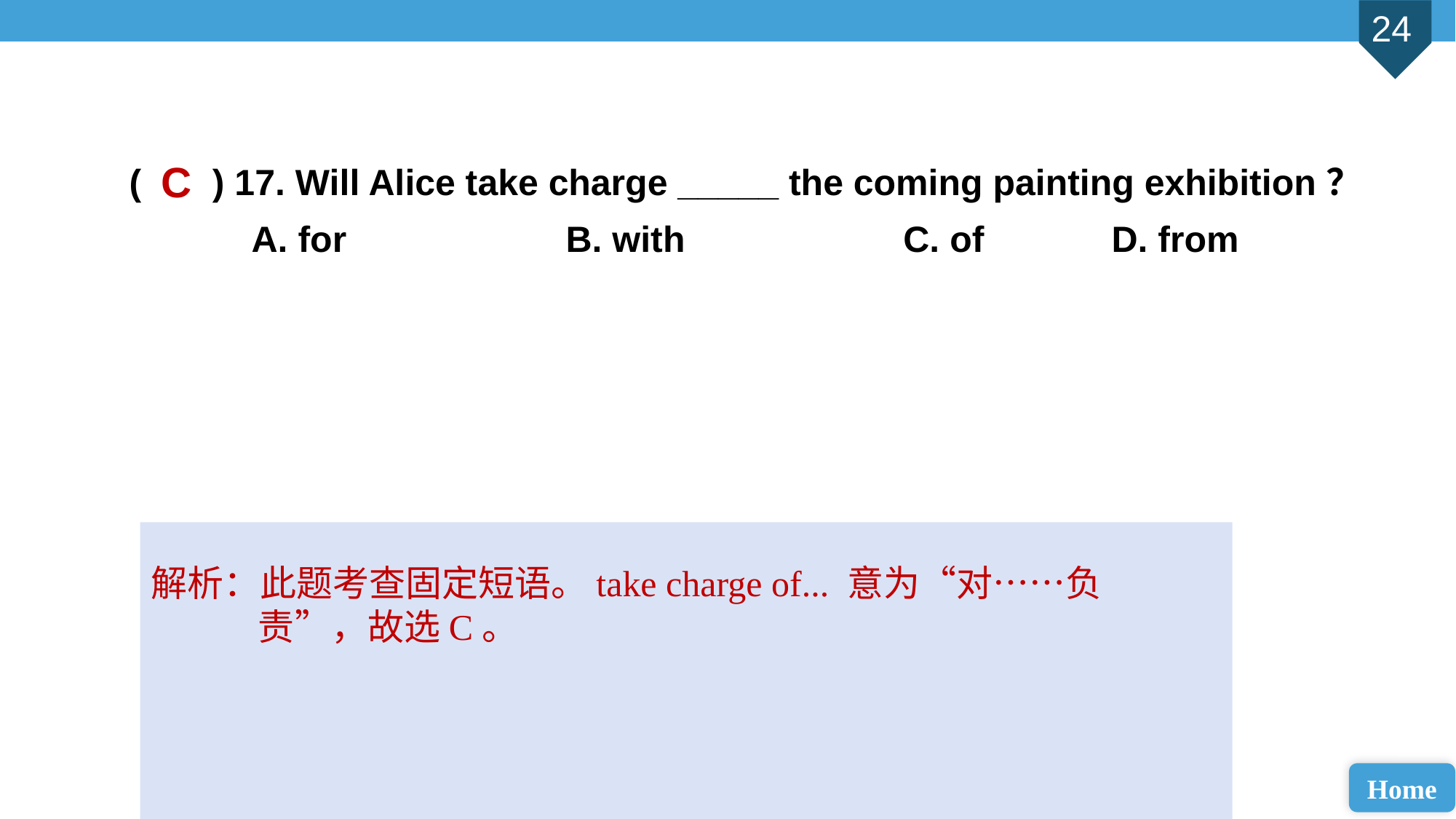

(       ) 17. Will Alice take charge _____ the coming painting exhibition？
            A. for 		B. with		 C. of 		D. from
C

解析：此题考查固定短语。take charge of... 意为“对……负责”，故选C。